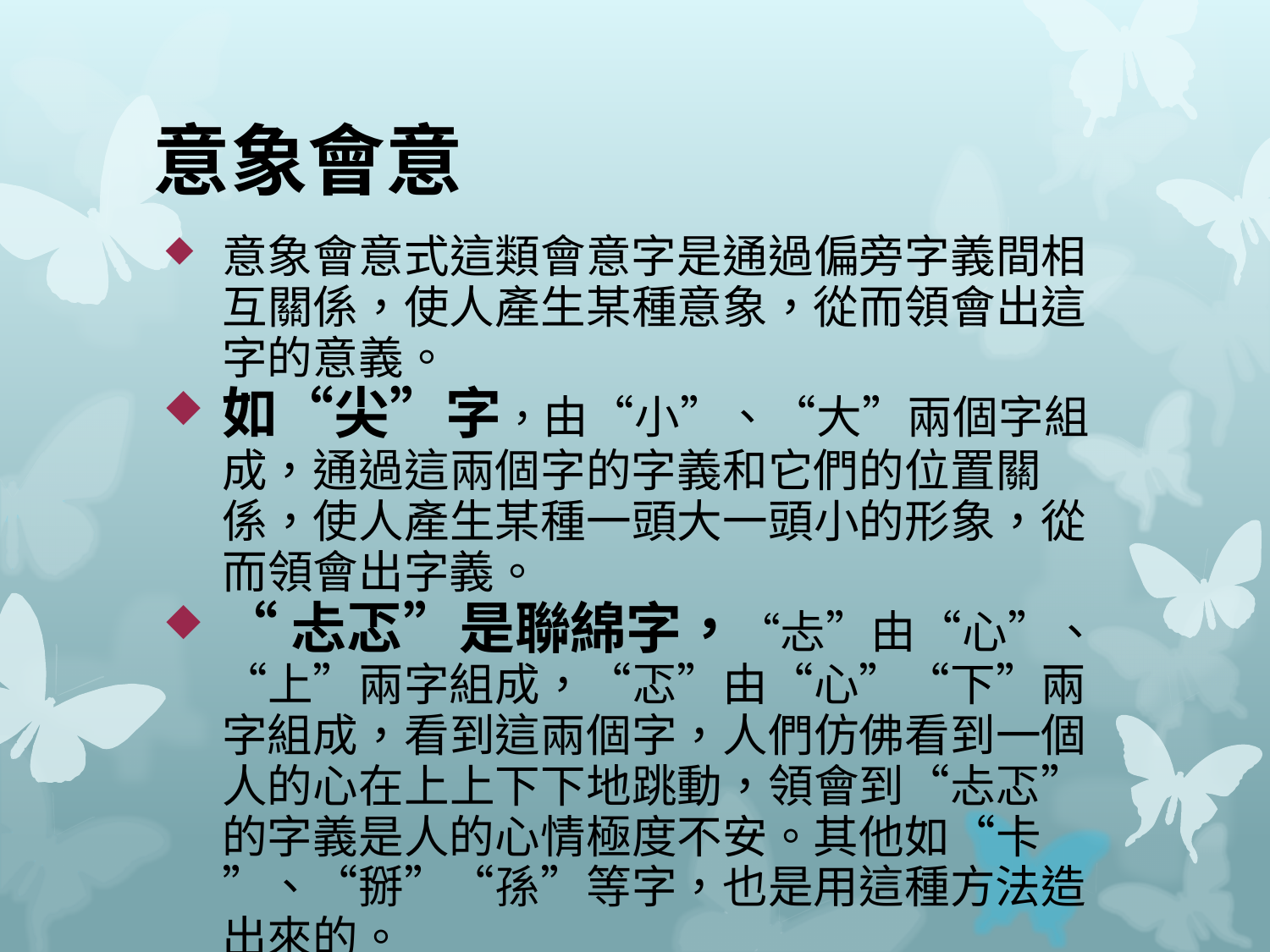

# 意象會意
意象會意式這類會意字是通過偏旁字義間相互關係，使人產生某種意象，從而領會出這字的意義。
如“尖”字，由“小”、“大”兩個字組成，通過這兩個字的字義和它們的位置關係，使人產生某種一頭大一頭小的形象，從而領會出字義。
“忐忑”是聯綿字，“忐”由“心”、“上”兩字組成，“忑”由“心”“下”兩字組成，看到這兩個字，人們仿佛看到一個人的心在上上下下地跳動，領會到“忐忑”的字義是人的心情極度不安。其他如“卡”、“掰”“孫”等字，也是用這種方法造出來的。